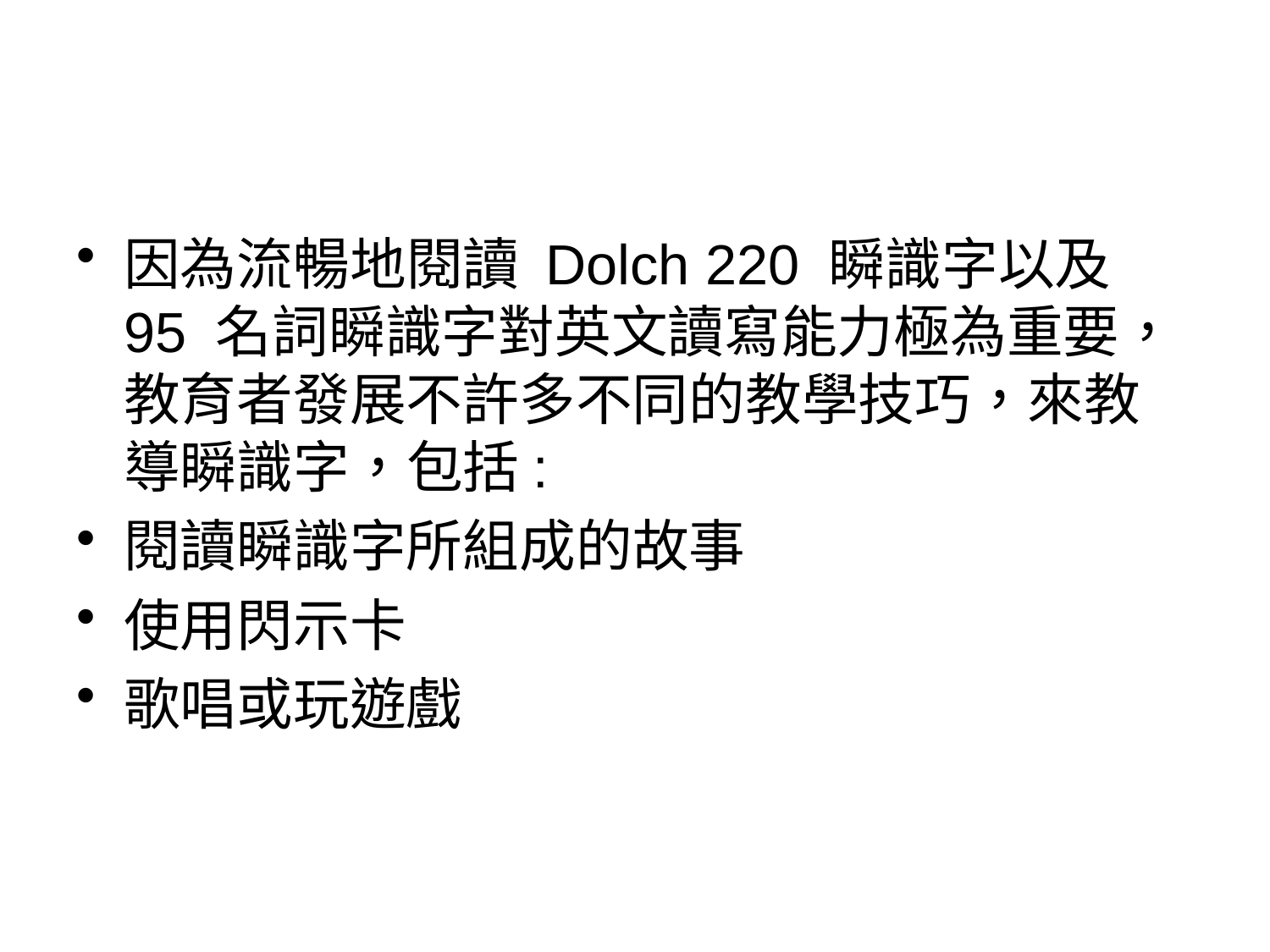

#
因為流暢地閱讀 Dolch 220 瞬識字以及 95 名詞瞬識字對英文讀寫能力極為重要，教育者發展不許多不同的教學技巧，來教導瞬識字，包括:
閱讀瞬識字所組成的故事
使用閃示卡
歌唱或玩遊戲